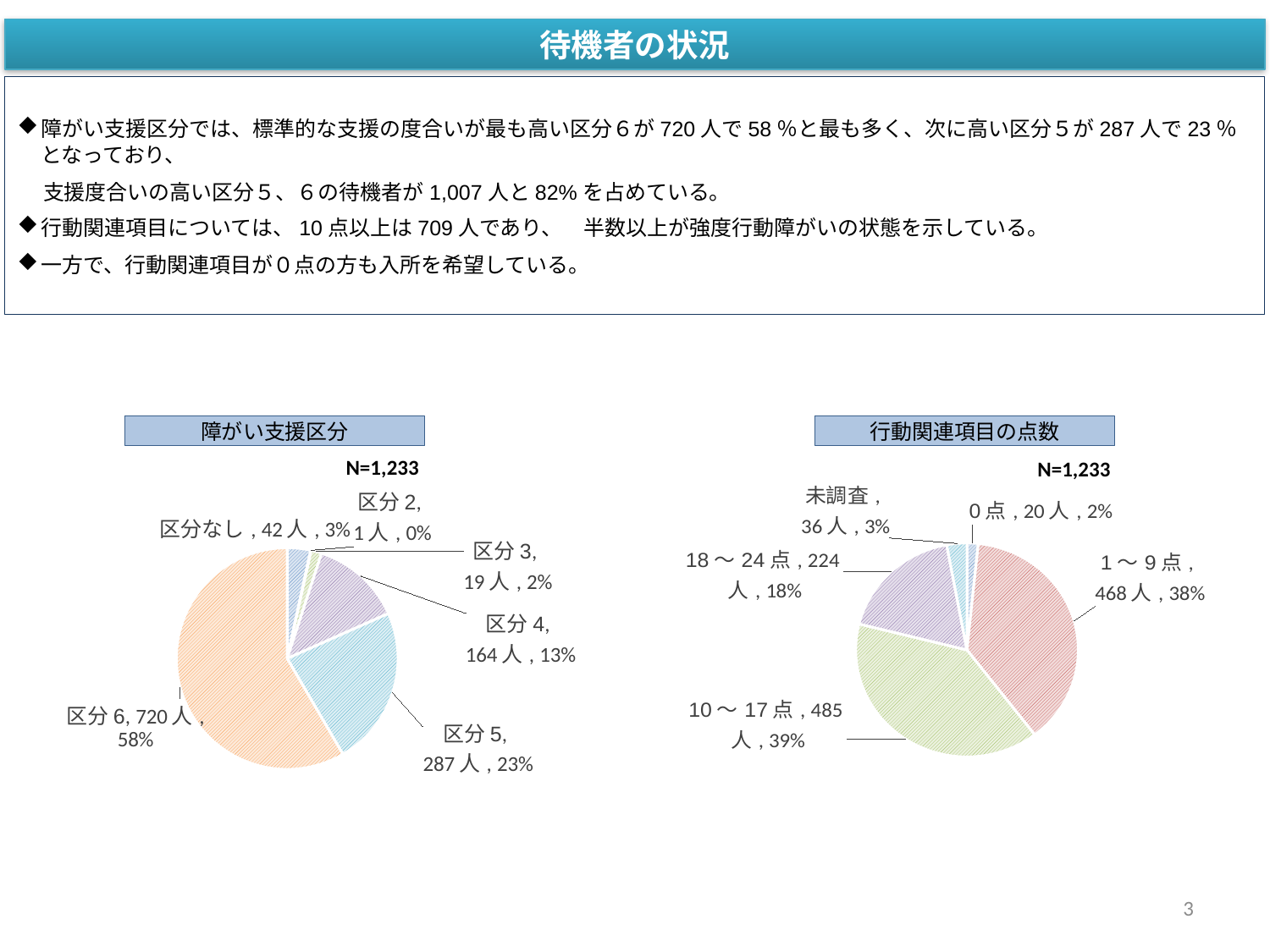

待機者の状況
障がい支援区分では、標準的な支援の度合いが最も高い区分６が720人で58％と最も多く、次に高い区分５が287人で23％となっており、
　 支援度合いの高い区分５、６の待機者が1,007人と82%を占めている。
行動関連項目については、10点以上は709人であり、　半数以上が強度行動障がいの状態を示している。
一方で、行動関連項目が０点の方も入所を希望している。
障がい支援区分
行動関連項目の点数
N=1,233
N=1,233

### Chart

| Category | 地域移行についての意向確認 |
|---|---|
| 0 | 20.0 |
| 1~9 | 468.0 |
| 10~17 | 485.0 |
| 18~24 | 224.0 |
| 未調査 | 36.0 |

### Chart

| Category | 障がい支援区分 |
|---|---|
| 区分なし | 42.0 |
| 区分2 | 1.0 |
| 区分3 | 19.0 |
| 区分4 | 164.0 |
| 区分5 | 287.0 |
| 区分6 | 720.0 |
3